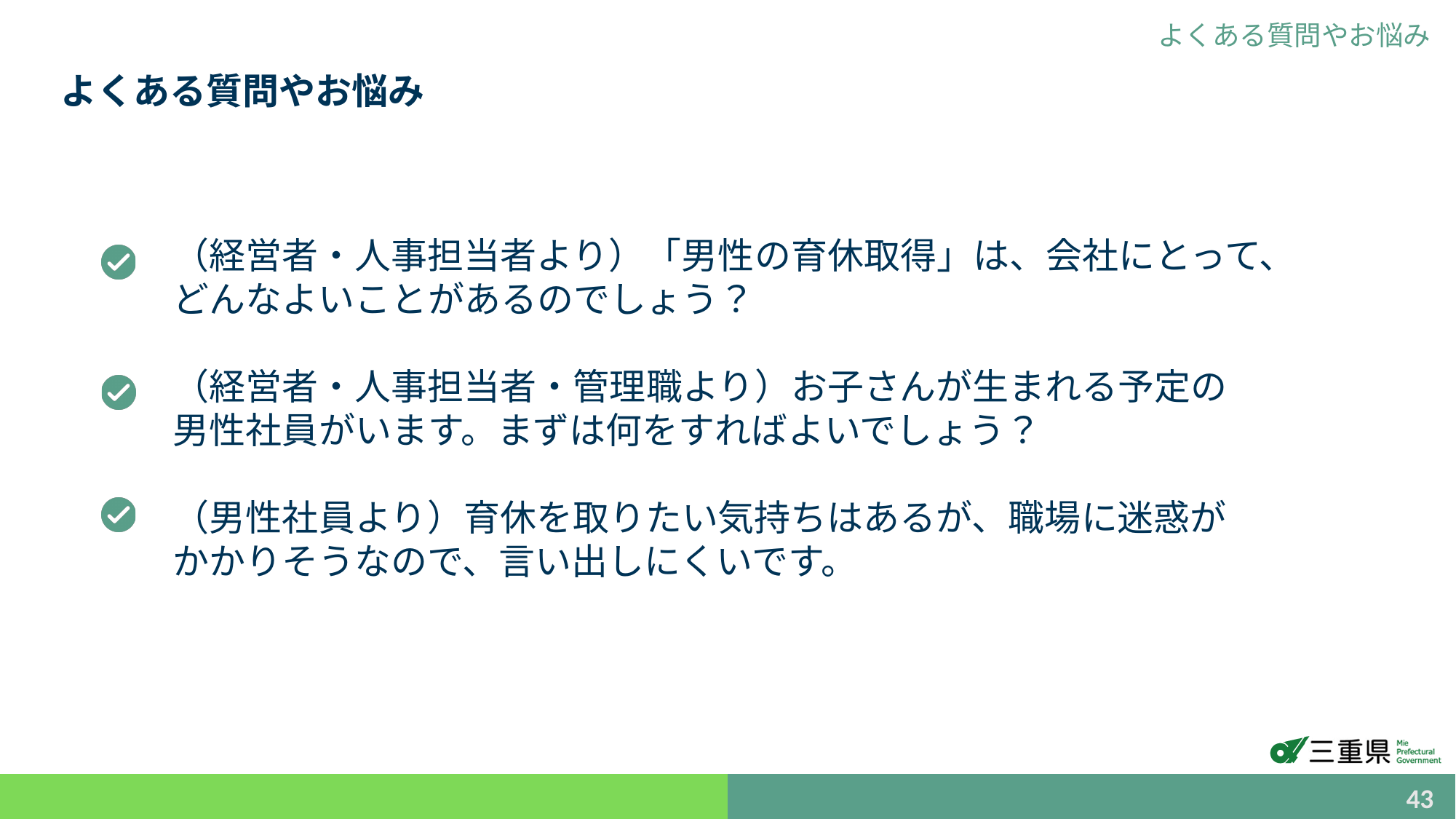

よくある質問やお悩み
よくある質問やお悩み
（経営者・人事担当者より）「男性の育休取得」は、会社にとって、どんなよいことがあるのでしょう？

（経営者・人事担当者・管理職より）お子さんが生まれる予定の
男性社員がいます。まずは何をすればよいでしょう？

（男性社員より）育休を取りたい気持ちはあるが、職場に迷惑が
かかりそうなので、言い出しにくいです。